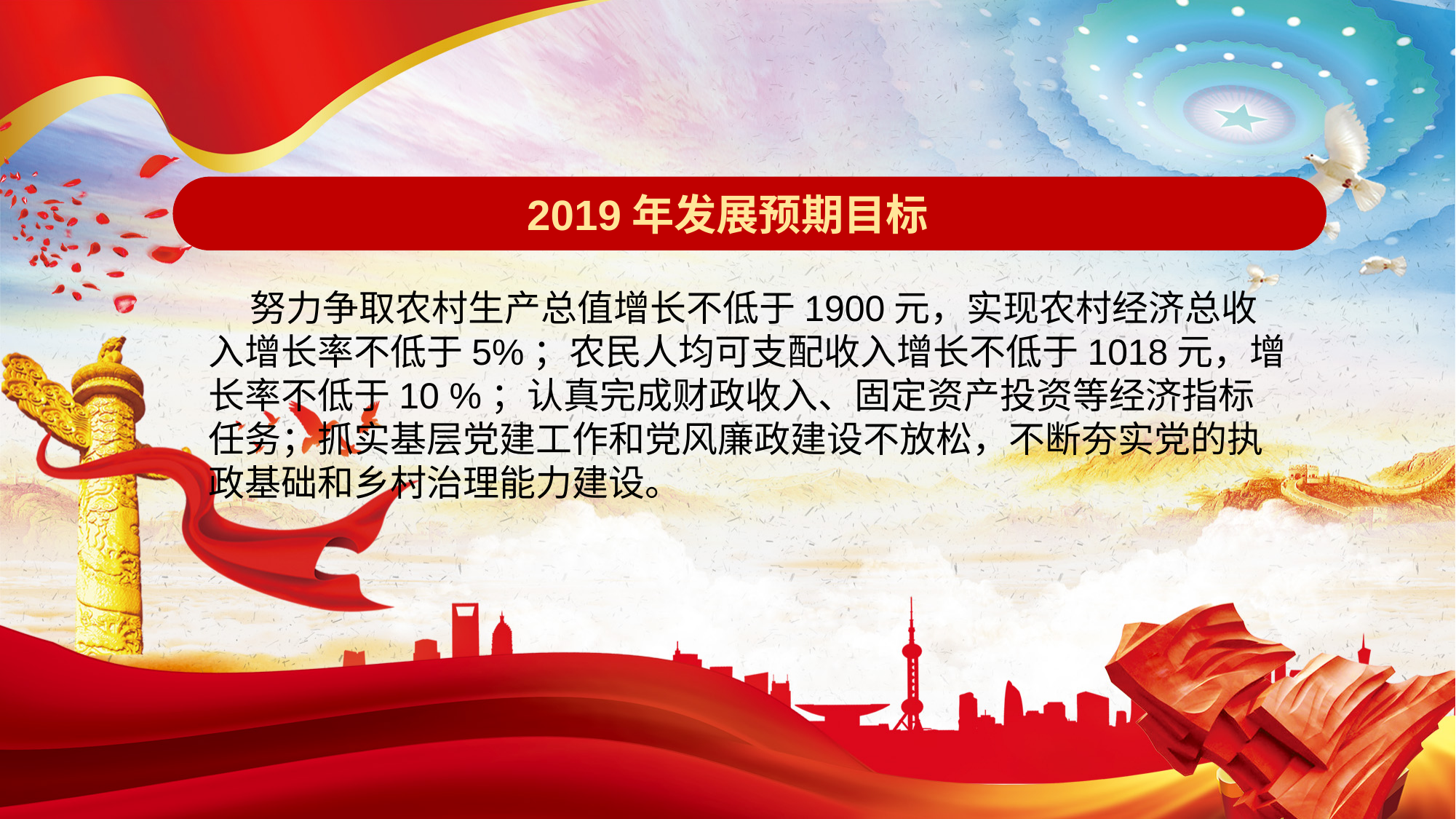

2019年发展预期目标
    努力争取农村生产总值增长不低于1900元，实现农村经济总收入增长率不低于5%；农民人均可支配收入增长不低于1018元，增长率不低于10 %；认真完成财政收入、固定资产投资等经济指标任务；抓实基层党建工作和党风廉政建设不放松，不断夯实党的执政基础和乡村治理能力建设。